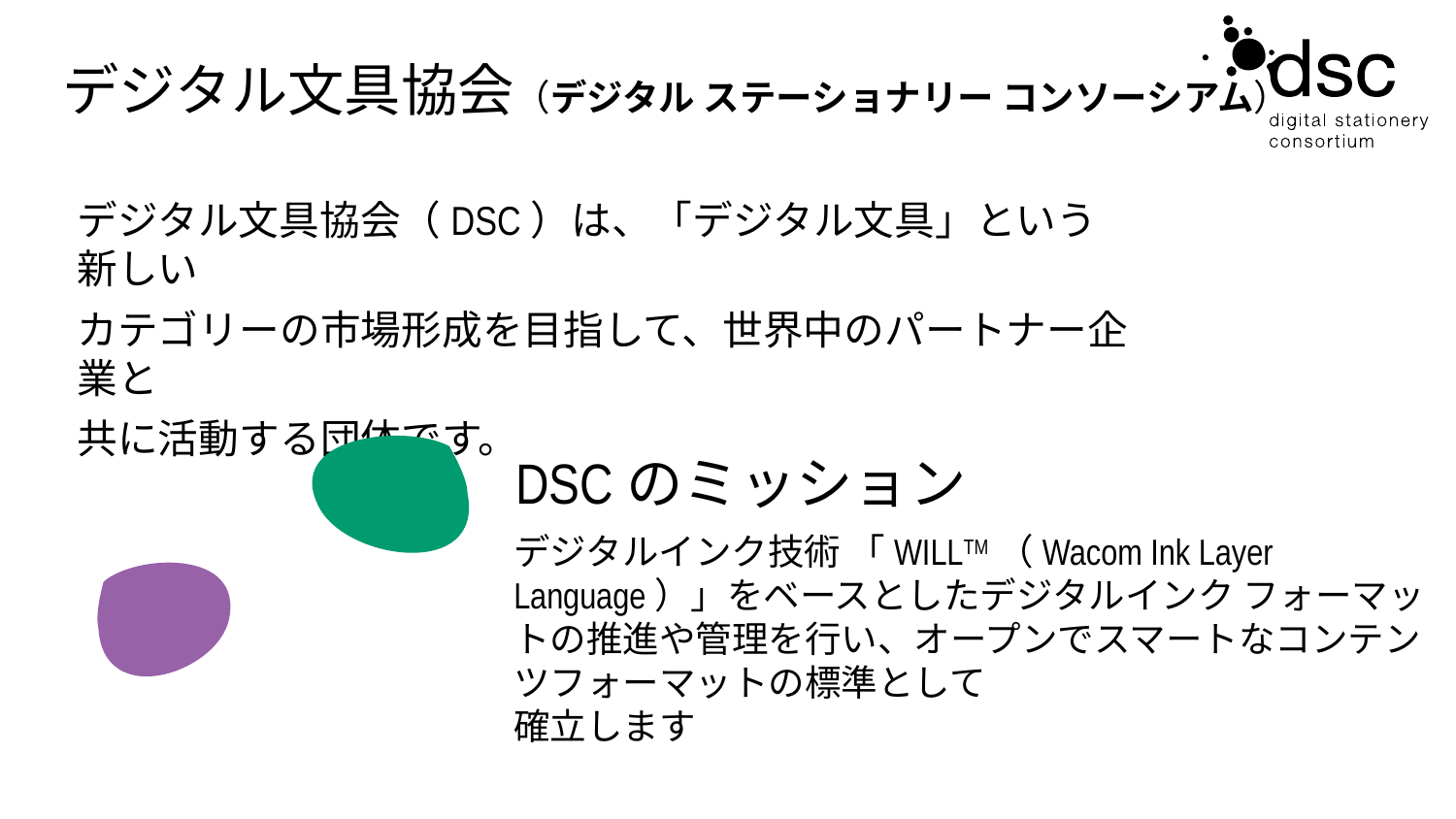

# デジタル文具協会（デジタル ステーショナリー コンソーシアム）
デジタル文具協会（DSC）は、「デジタル文具」という新しい
カテゴリーの市場形成を目指して、世界中のパートナー企業と
共に活動する団体です。

DSCのミッション
デジタルインク技術 「WILLTM（Wacom Ink Layer Language）」をベースとしたデジタルインク フォーマットの推進や管理を行い、オープンでスマートなコンテンツフォーマットの標準として
確立します

2
社外秘All rights are reserved.Copyright © 2017 Digital Stationery Consortium